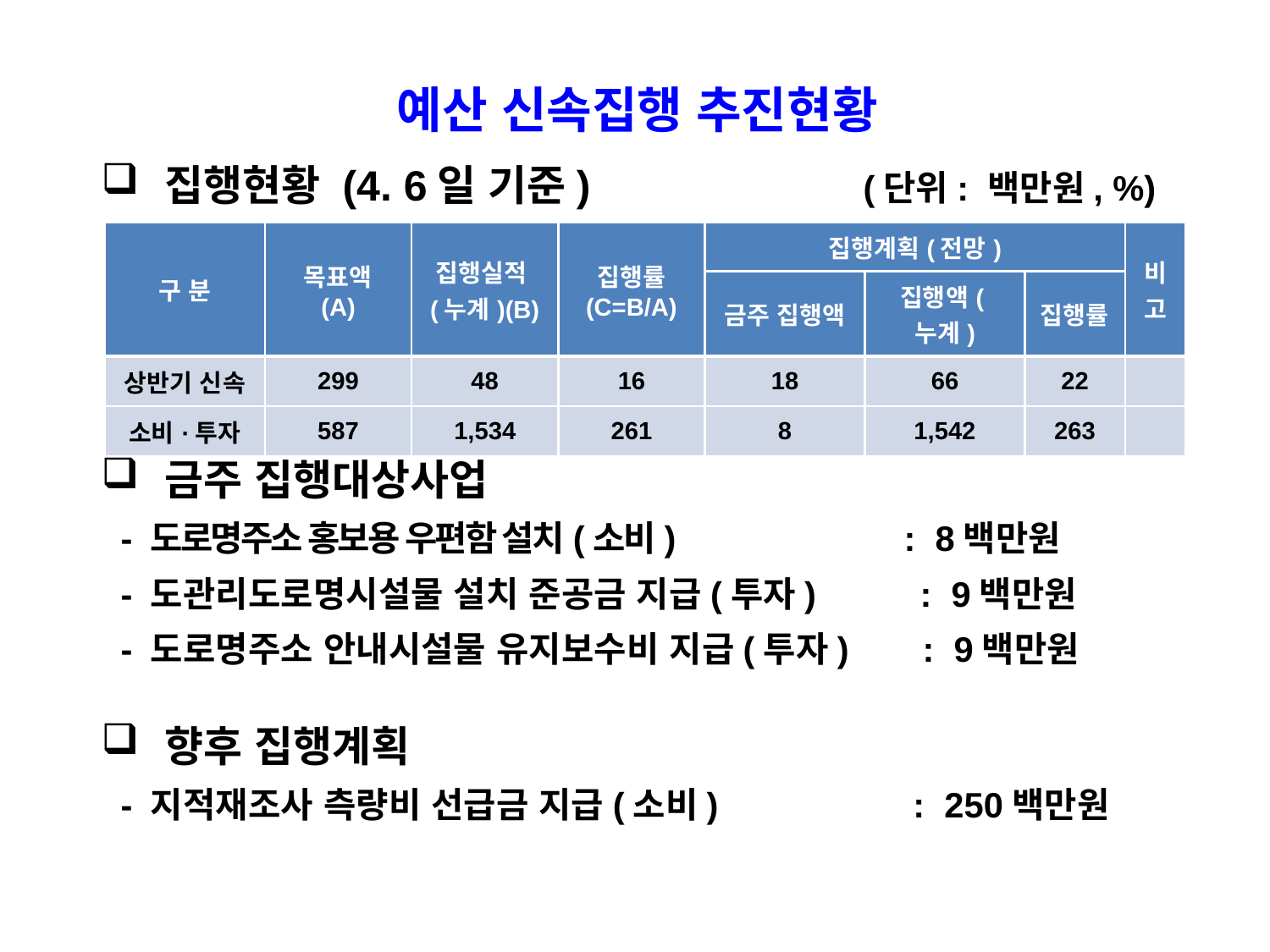

예산 신속집행 추진현황
집행현황 (4. 6일 기준)                       (단위: 백만원, %)

금주 집행대상사업
  - 도로명주소 홍보용 우편함 설치(소비)                               :  8백만원
  - 도관리도로명시설물 설치 준공금 지급(투자)           :  9백만원
  - 도로명주소 안내시설물 유지보수비 지급(투자)          :  9백만원

향후 집행계획
  - 지적재조사 측량비 선급금 지급(소비)                    :  250백만원
| 구 분 | 목표액 (A) | 집행실적(누계)(B) | 집행률 (C=B/A) | 집행계획(전망) |  |  | 비 고 |
| --- | --- | --- | --- | --- | --- | --- | --- |
|  |  |  |  | 금주 집행액 | 집행액(누계) | 집행률 |  |
| 상반기 신속 | 299 | 48 | 16 | 18 | 66 | 22 |  |
| 소비·투자 | 587 | 1,534 | 261 | 8 | 1,542 | 263 |  |